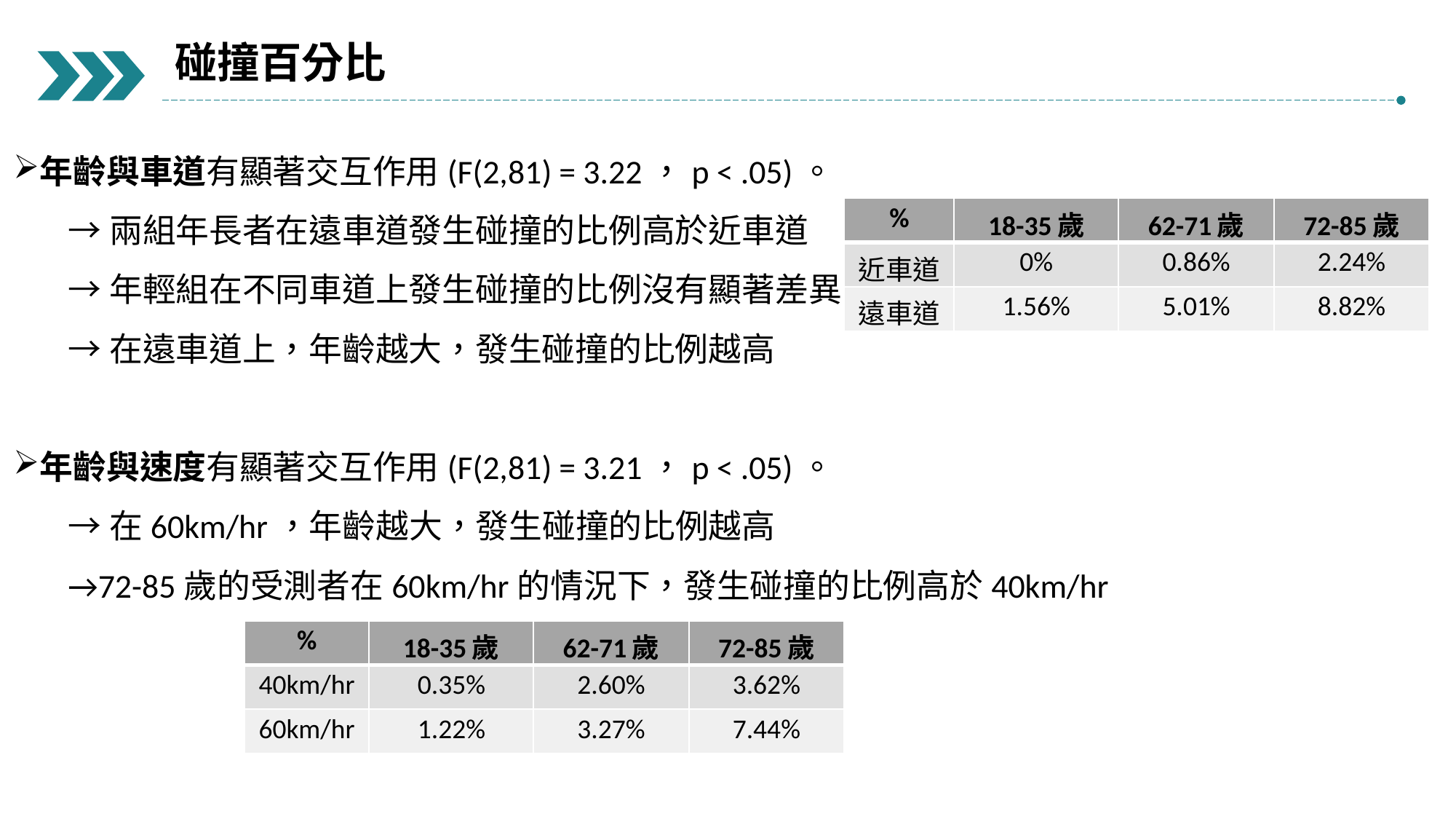

碰撞百分比

年齡與車道有顯著交互作用(F(2,81) = 3.22，p < .05)。
→兩組年長者在遠車道發生碰撞的比例高於近車道
→年輕組在不同車道上發生碰撞的比例沒有顯著差異
→在遠車道上，年齡越大，發生碰撞的比例越高

年齡與速度有顯著交互作用(F(2,81) = 3.21，p < .05)。
→在60km/hr，年齡越大，發生碰撞的比例越高
→72-85歲的受測者在60km/hr的情況下，發生碰撞的比例高於40km/hr
| % | 18-35歲 | 62-71歲 | 72-85歲 |
| --- | --- | --- | --- |
| 近車道 | 0% | 0.86% | 2.24% |
| 遠車道 | 1.56% | 5.01% | 8.82% |
| % | 18-35歲 | 62-71歲 | 72-85歲 |
| --- | --- | --- | --- |
| 40km/hr | 0.35% | 2.60% | 3.62% |
| 60km/hr | 1.22% | 3.27% | 7.44% |